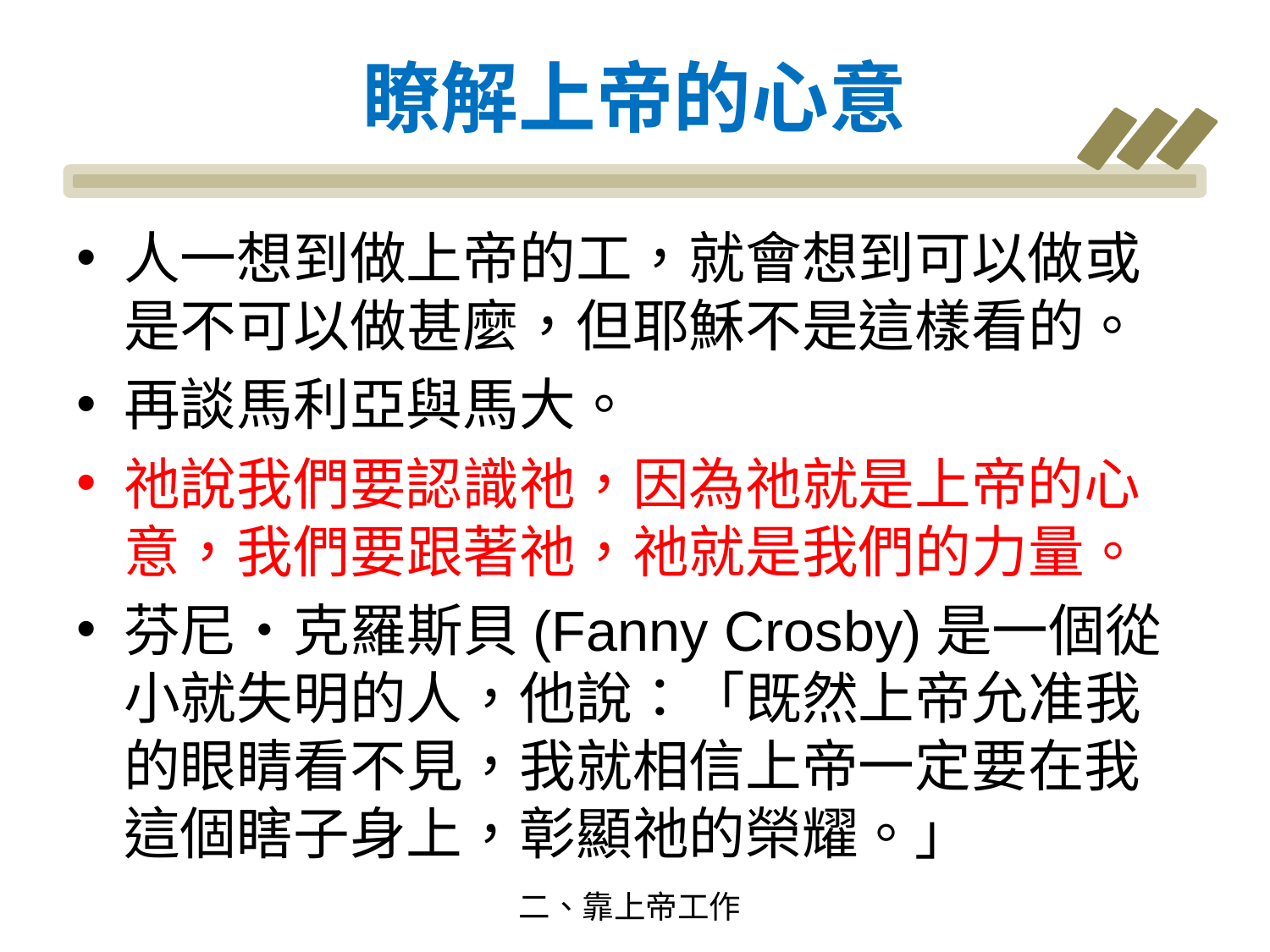

# 瞭解上帝的心意
人一想到做上帝的工，就會想到可以做或是不可以做甚麼，但耶穌不是這樣看的。
再談馬利亞與馬大。
祂說我們要認識祂，因為祂就是上帝的心意，我們要跟著祂，祂就是我們的力量。
芬尼‧克羅斯貝(Fanny Crosby)是一個從小就失明的人，他說：「既然上帝允准我的眼睛看不見，我就相信上帝一定要在我這個瞎子身上，彰顯祂的榮耀。」
二、靠上帝工作